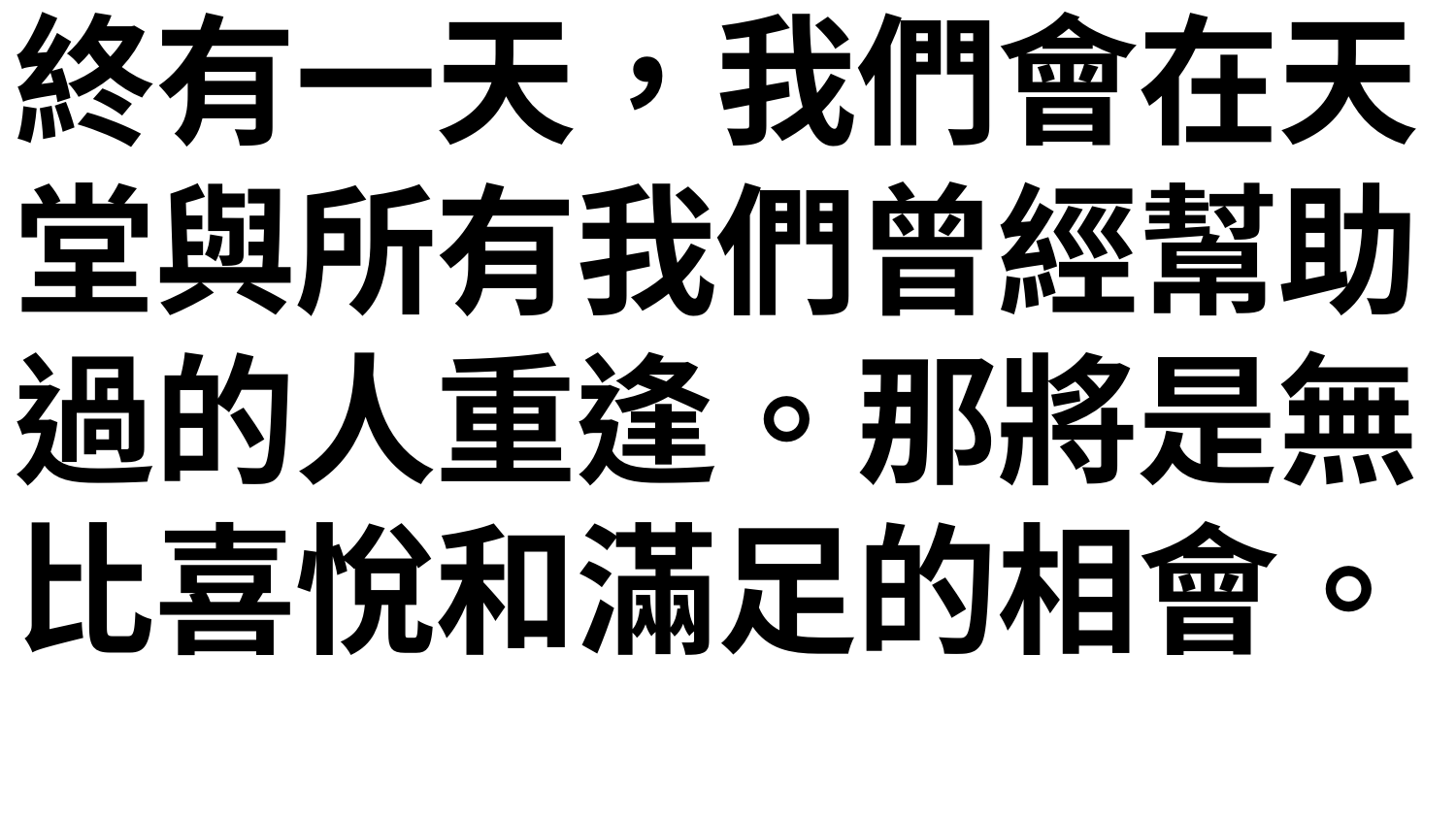

終有一天，我們會在天堂與所有我們曾經幫助過的人重逢。那將是無比喜悅和滿足的相會。